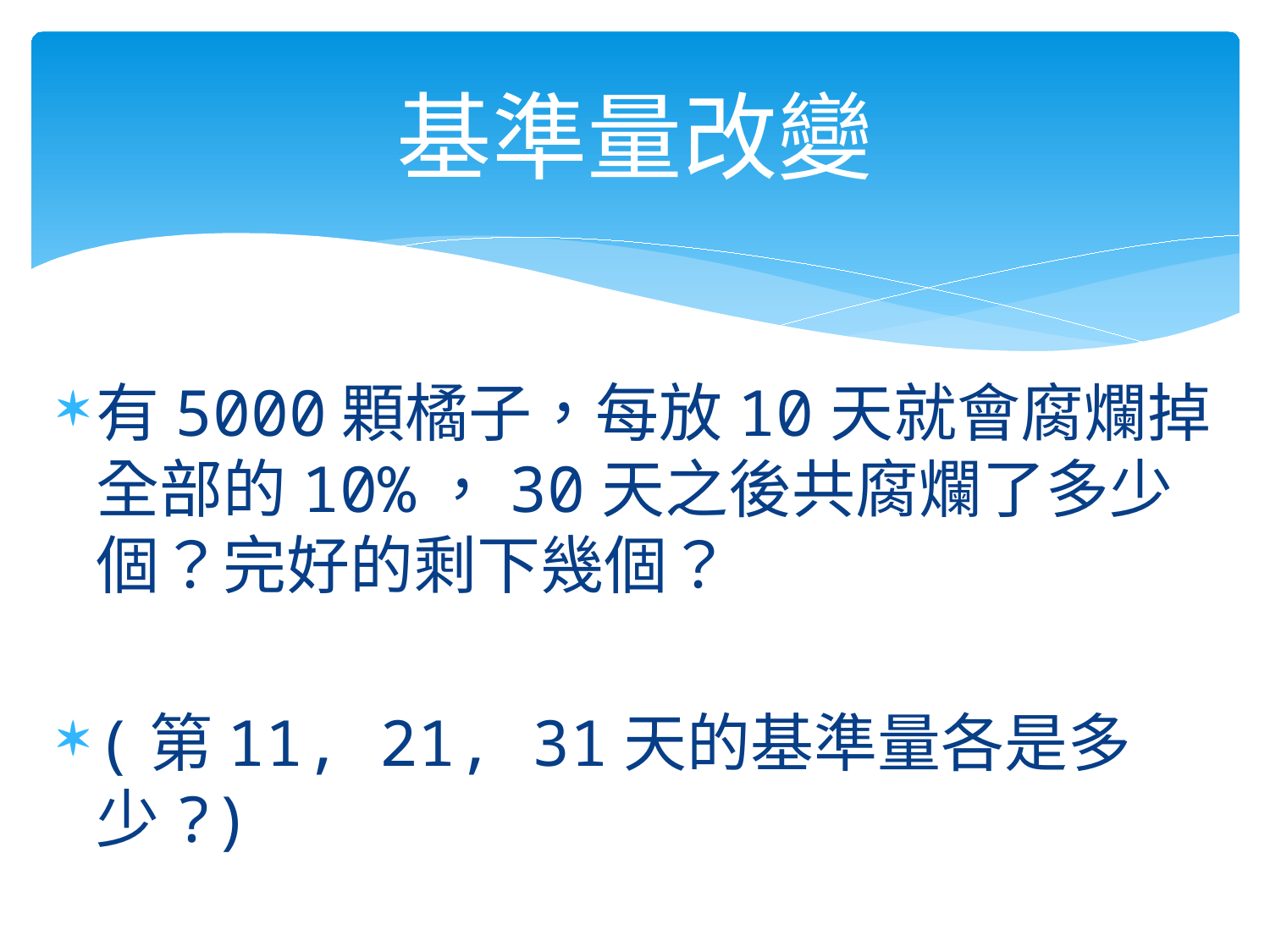

# 基準量改變
有5000顆橘子，每放10天就會腐爛掉全部的10%，30天之後共腐爛了多少個？完好的剩下幾個？

(第11, 21, 31天的基準量各是多少?)